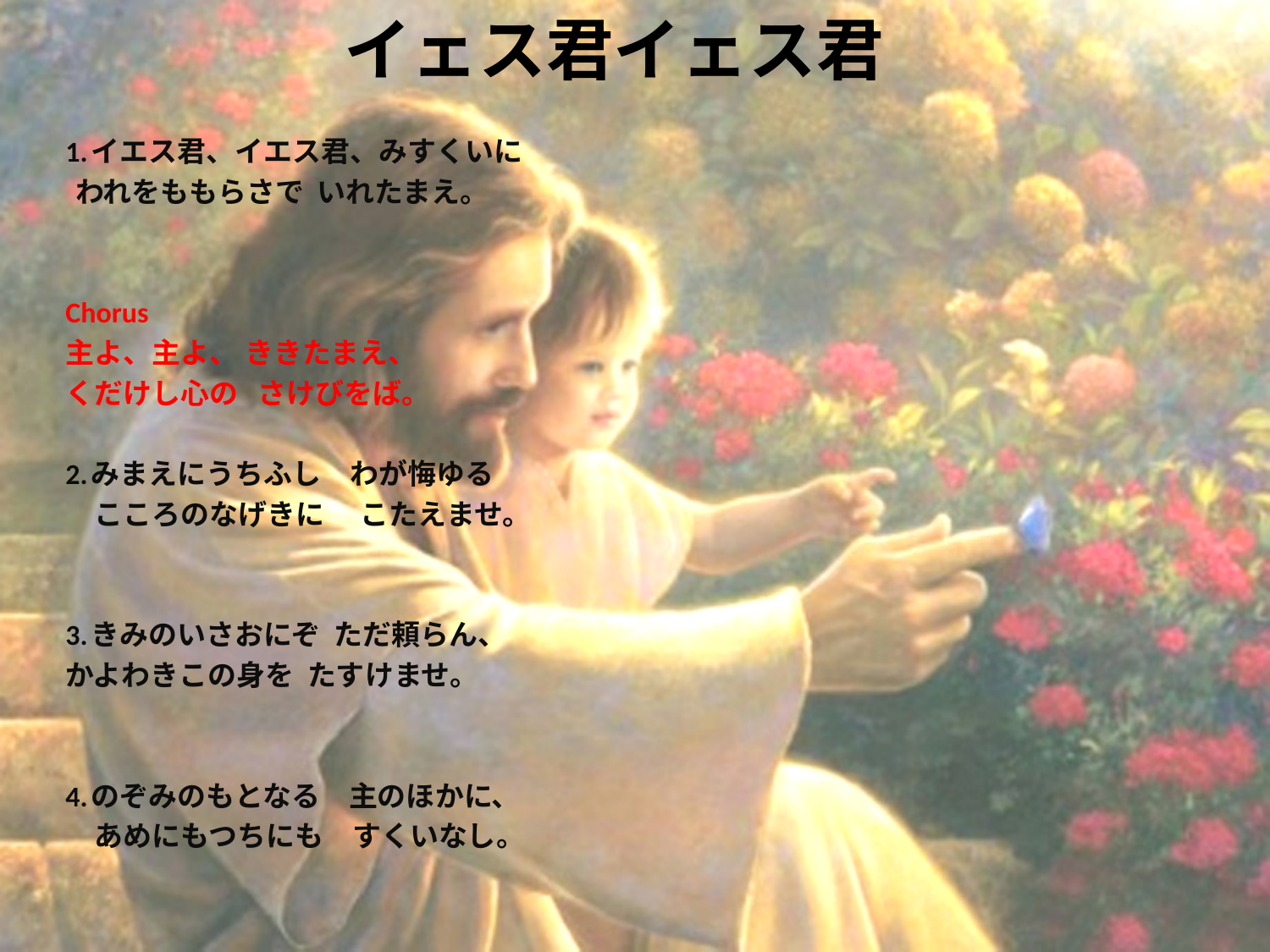

# イェス君イェス君
1.イエス君、イエス君、みすくいに
 われをももらさで  いれたまえ。

Chorus
主よ、主よ、 ききたまえ、
くだけし心の   さけびをば。

2.みまえにうちふし　わが悔ゆる
　こころのなげきに 　こたえませ。

3.きみのいさおにぞ  ただ頼らん、
かよわきこの身を  たすけませ。

4.のぞみのもとなる　主のほかに、
　あめにもつちにも　すくいなし。